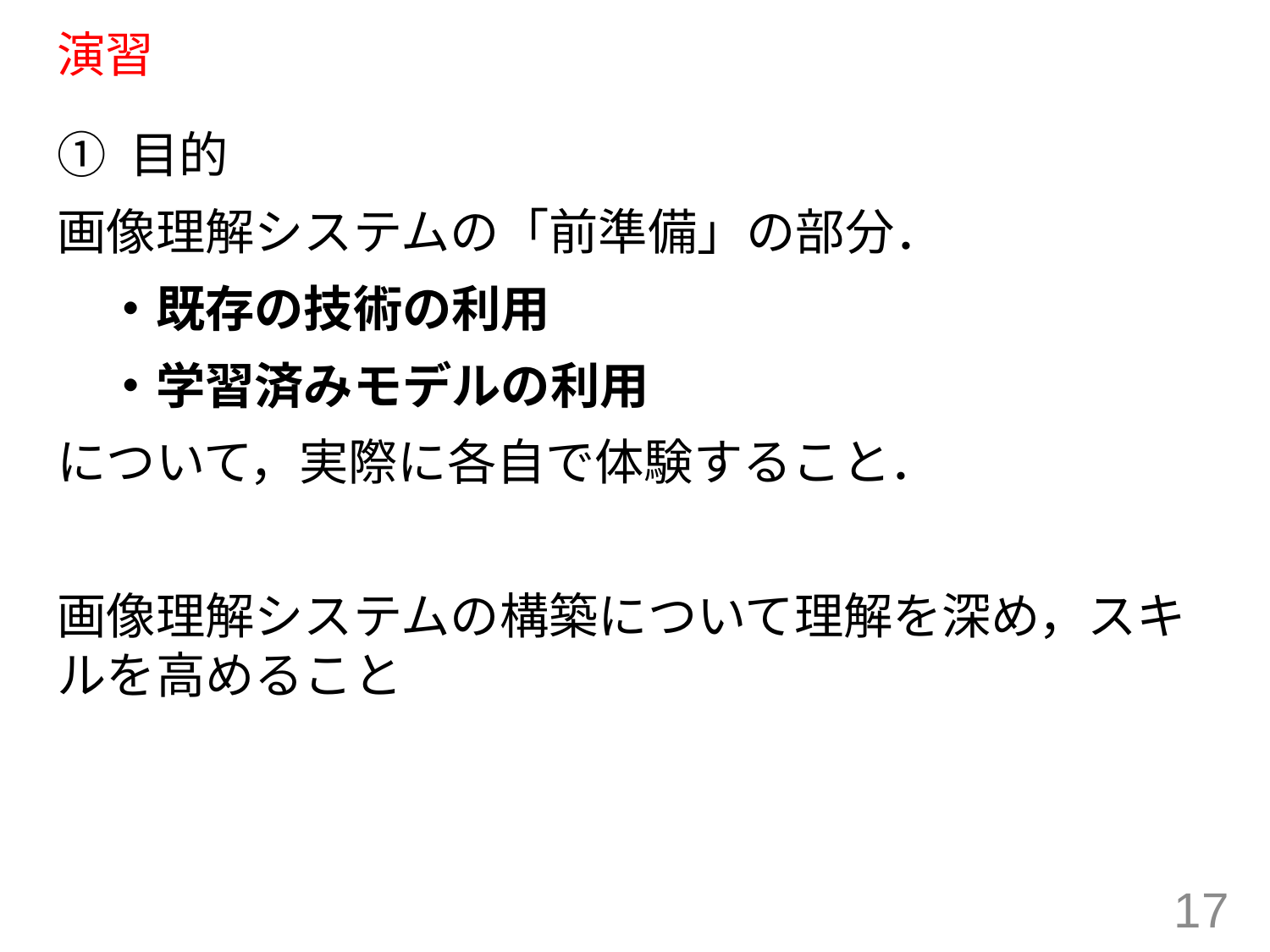

# 演習
① 目的
画像理解システムの「前準備」の部分．
　・既存の技術の利用
　・学習済みモデルの利用
について，実際に各自で体験すること．

画像理解システムの構築について理解を深め，スキルを高めること
17